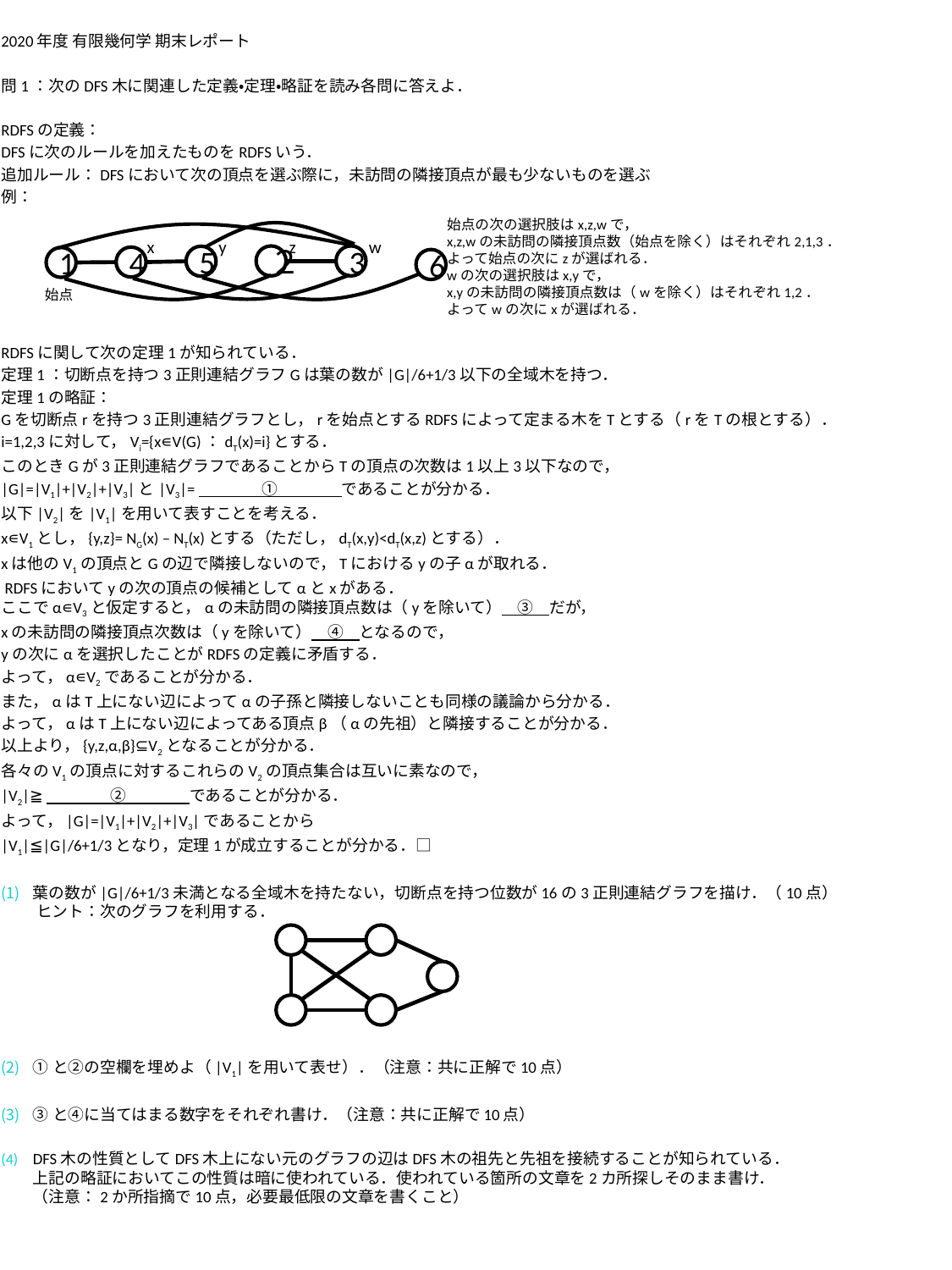

2020年度 有限幾何学 期末レポート

問1：次のDFS木に関連した定義・定理・略証を読み各問に答えよ．

RDFSの定義：
DFSに次のルールを加えたものをRDFSいう．
追加ルール：DFSにおいて次の頂点を選ぶ際に，未訪問の隣接頂点が最も少ないものを選ぶ
例：

RDFSに関して次の定理1が知られている．
定理1：切断点を持つ3正則連結グラフGは葉の数が|G|/6+1/3以下の全域木を持つ．
定理1の略証：
Gを切断点rを持つ3正則連結グラフとし，rを始点とするRDFSによって定まる木をTとする（rをTの根とする）．
i=1,2,3に対して，Vi={x∊V(G)：dT(x)=i}とする．
このときGが3正則連結グラフであることからTの頂点の次数は1以上3以下なので，
|G|=|V1|+|V2|+|V3|と|V3|=　　　　①　　　　であることが分かる．
以下|V2|を|V1|を用いて表すことを考える．
x∊V1とし，{y,z}= NG(x) – NT(x)とする（ただし，dT(x,y)<dT(x,z)とする）．
xは他のV1の頂点とGの辺で隣接しないので，Tにおけるyの子αが取れる．
 RDFSにおいてyの次の頂点の候補としてαとxがある．
ここでα∊V3と仮定すると，αの未訪問の隣接頂点数は（yを除いて）　③　だが，
xの未訪問の隣接頂点次数は（yを除いて）　④　となるので，
yの次にαを選択したことがRDFSの定義に矛盾する．
よって，α∊V2であることが分かる．
また，αはT上にない辺によってαの子孫と隣接しないことも同様の議論から分かる．
よって，αはT上にない辺によってある頂点β（αの先祖）と隣接することが分かる．
以上より，{y,z,α,β}⊆V2となることが分かる．
各々のV1の頂点に対するこれらのV2の頂点集合は互いに素なので，
|V2|≧　　　　②　　　　であることが分かる．
よって，|G|=|V1|+|V2|+|V3|であることから
|V1|≦|G|/6+1/3となり，定理1が成立することが分かる．□

葉の数が|G|/6+1/3未満となる全域木を持たない，切断点を持つ位数が16の3正則連結グラフを描け．（10点）
 ヒント：次のグラフを利用する．

①と②の空欄を埋めよ（|V1|を用いて表せ）．（注意：共に正解で10点）

③と④に当てはまる数字をそれぞれ書け．（注意：共に正解で10点）

DFS木の性質としてDFS木上にない元のグラフの辺はDFS木の祖先と先祖を接続することが知られている．
上記の略証においてこの性質は暗に使われている．使われている箇所の文章を2カ所探しそのまま書け．
（注意：2か所指摘で10点，必要最低限の文章を書くこと）

始点の次の選択肢はx,z,wで，
x,z,wの未訪問の隣接頂点数（始点を除く）はそれぞれ2,1,3．
よって始点の次にzが選ばれる．
wの次の選択肢はx,yで，
x,yの未訪問の隣接頂点数は（wを除く）はそれぞれ1,2．
よってwの次にxが選ばれる．

y
z
w
x
２
3
5
4
1
6

始点